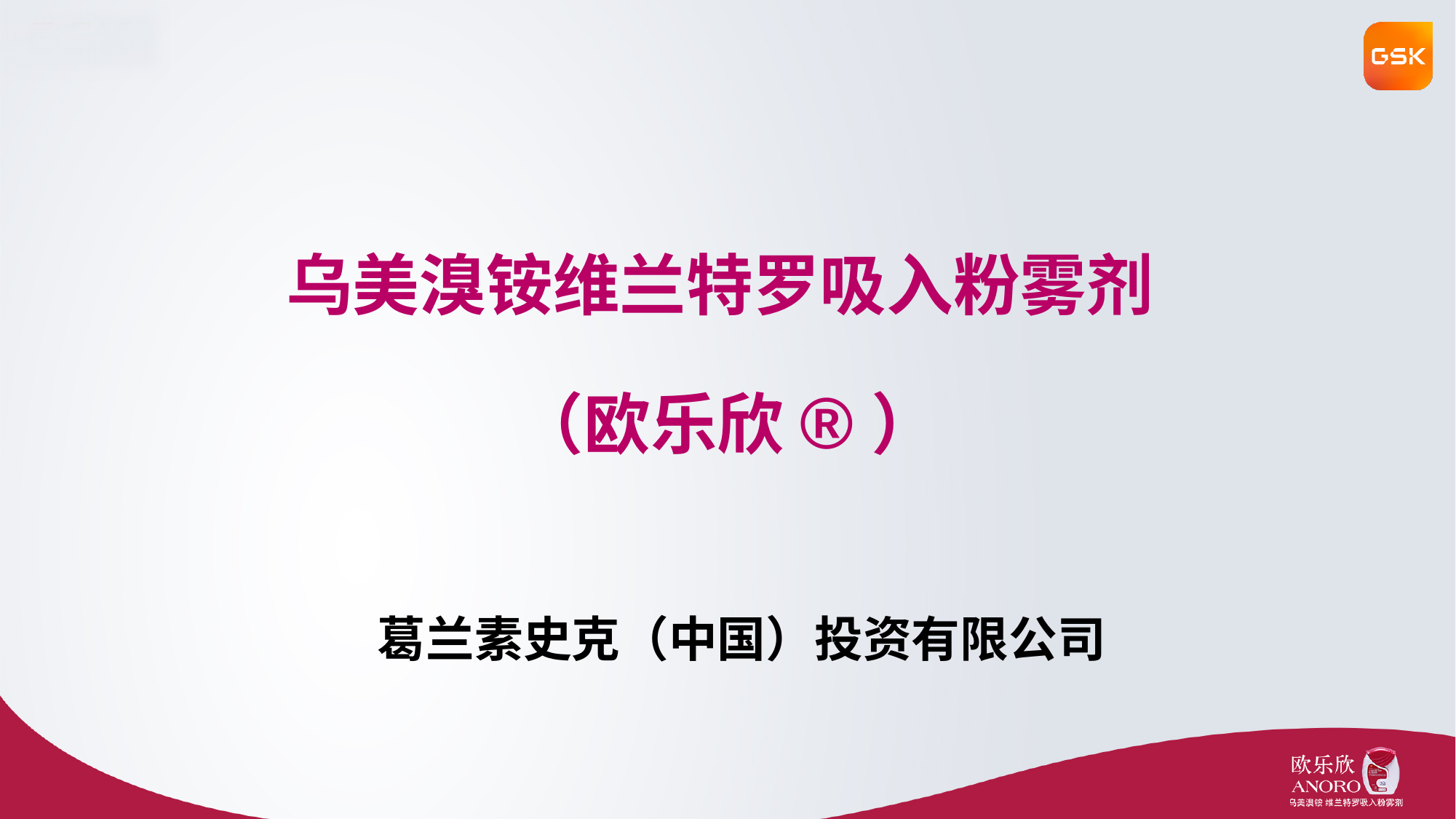

大道至简
创新的吸入装置易纳器

乌美溴铵维兰特罗吸入粉雾剂
（欧乐欣®）
葛兰素史克（中国）投资有限公司